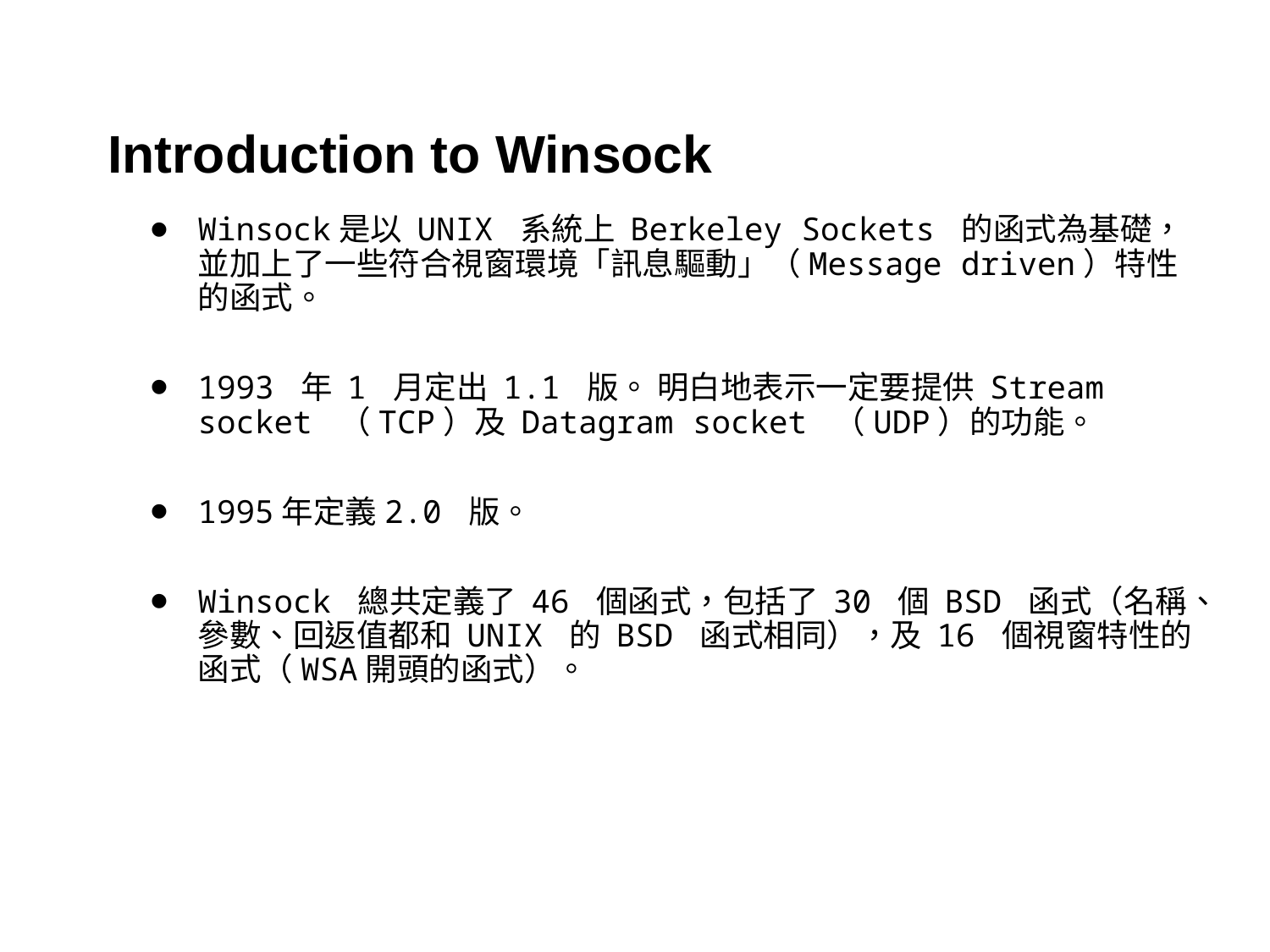

# Introduction to Winsock
Winsock是以 UNIX 系統上 Berkeley Sockets 的函式為基礎，並加上了一些符合視窗環境「訊息驅動」（Message driven）特性的函式。

1993 年 1 月定出 1.1 版。 明白地表示一定要提供 Stream socket （TCP）及 Datagram socket （UDP）的功能。

1995年定義2.0 版。

Winsock 總共定義了 46 個函式，包括了 30 個 BSD 函式（名稱、參數、回返值都和 UNIX 的 BSD 函式相同），及 16 個視窗特性的函式（WSA開頭的函式）。